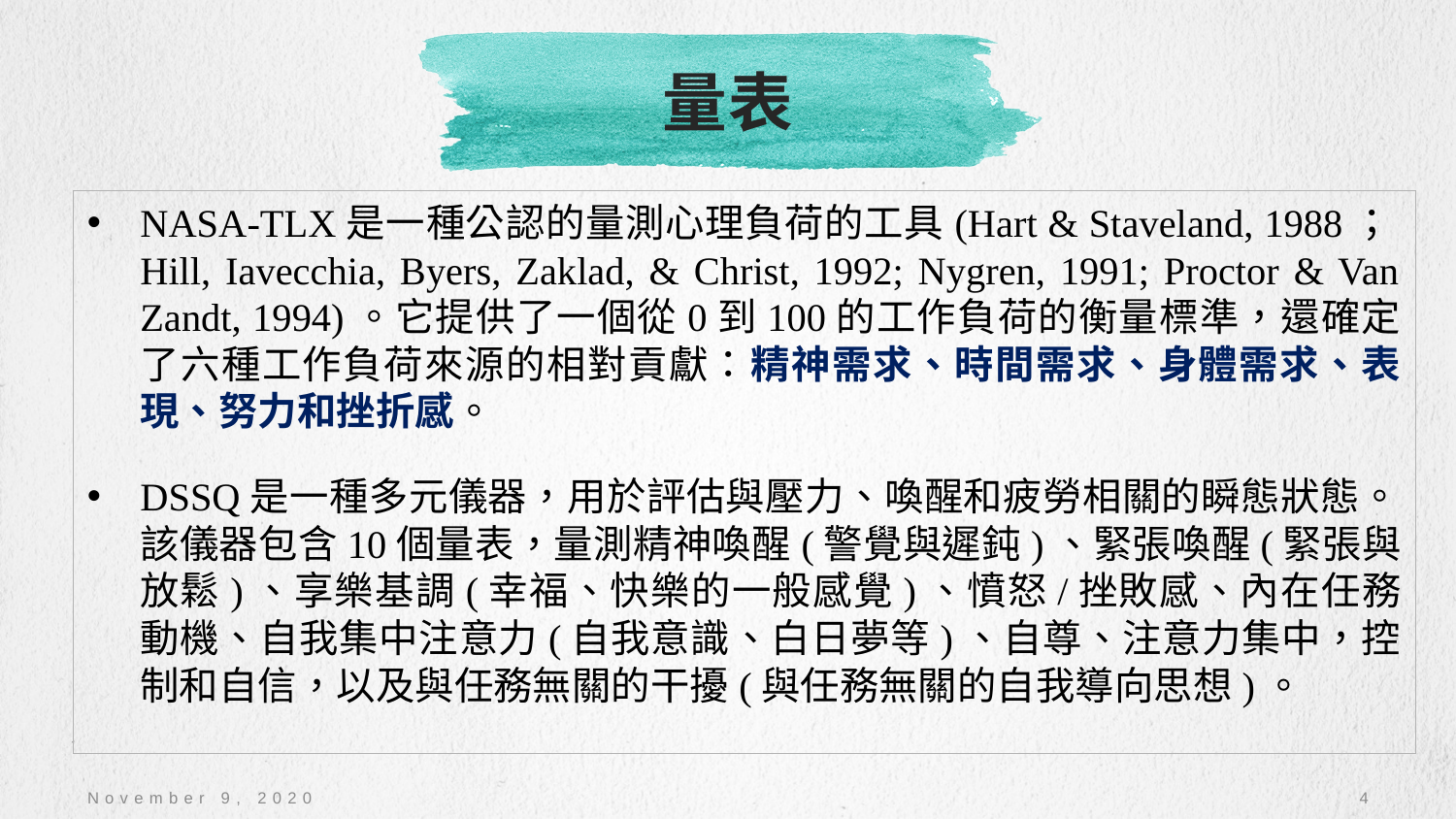

# 量表
NASA-TLX是一種公認的量測心理負荷的工具(Hart & Staveland, 1988；Hill, Iavecchia, Byers, Zaklad, & Christ, 1992; Nygren, 1991; Proctor & Van Zandt, 1994)。它提供了一個從0到100的工作負荷的衡量標準，還確定了六種工作負荷來源的相對貢獻：精神需求、時間需求、身體需求、表現、努力和挫折感。
DSSQ是一種多元儀器，用於評估與壓力、喚醒和疲勞相關的瞬態狀態。該儀器包含10個量表，量測精神喚醒(警覺與遲鈍)、緊張喚醒(緊張與放鬆)、享樂基調(幸福、快樂的一般感覺)、憤怒/挫敗感、內在任務動機、自我集中注意力(自我意識、白日夢等)、自尊、注意力集中，控制和自信，以及與任務無關的干擾(與任務無關的自我導向思想)。

November 9, 2020
4